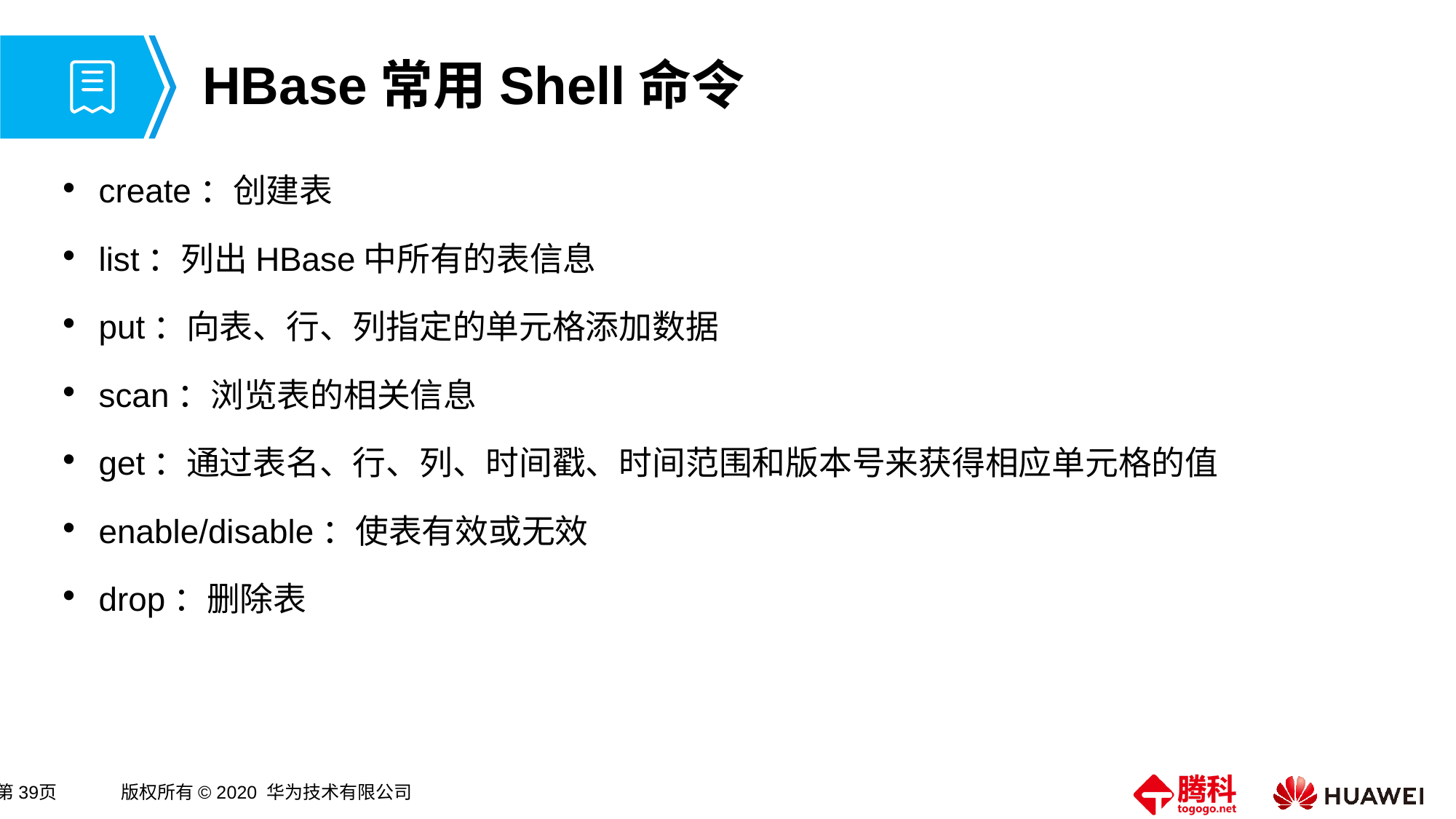

# HBase常用Shell命令
create：创建表
list：列出HBase中所有的表信息
put：向表、行、列指定的单元格添加数据
scan：浏览表的相关信息
get：通过表名、行、列、时间戳、时间范围和版本号来获得相应单元格的值
enable/disable：使表有效或无效
drop：删除表